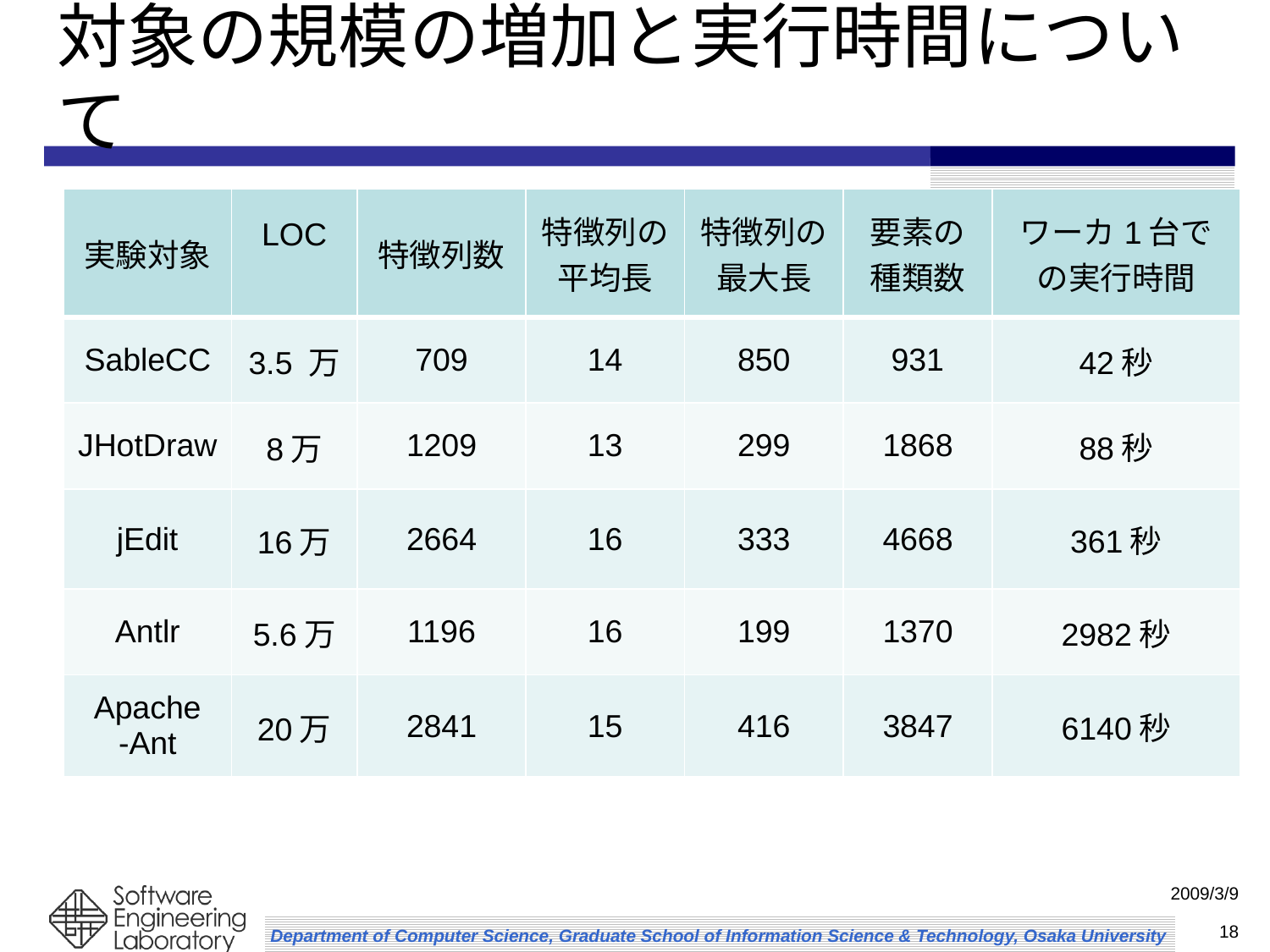

# 対象の規模の増加と実行時間について
| 実験対象 | LOC | 特徴列数 | 特徴列の 平均長 | 特徴列の最大長 | 要素の 種類数 | ワーカ1台での実行時間 |
| --- | --- | --- | --- | --- | --- | --- |
| SableCC | 3.5 万 | 709 | 14 | 850 | 931 | 42秒 |
| JHotDraw | 8万 | 1209 | 13 | 299 | 1868 | 88秒 |
| jEdit | 16万 | 2664 | 16 | 333 | 4668 | 361秒 |
| Antlr | 5.6万 | 1196 | 16 | 199 | 1370 | 2982秒 |
| Apache -Ant | 20万 | 2841 | 15 | 416 | 3847 | 6140秒 |
2009/3/9
18